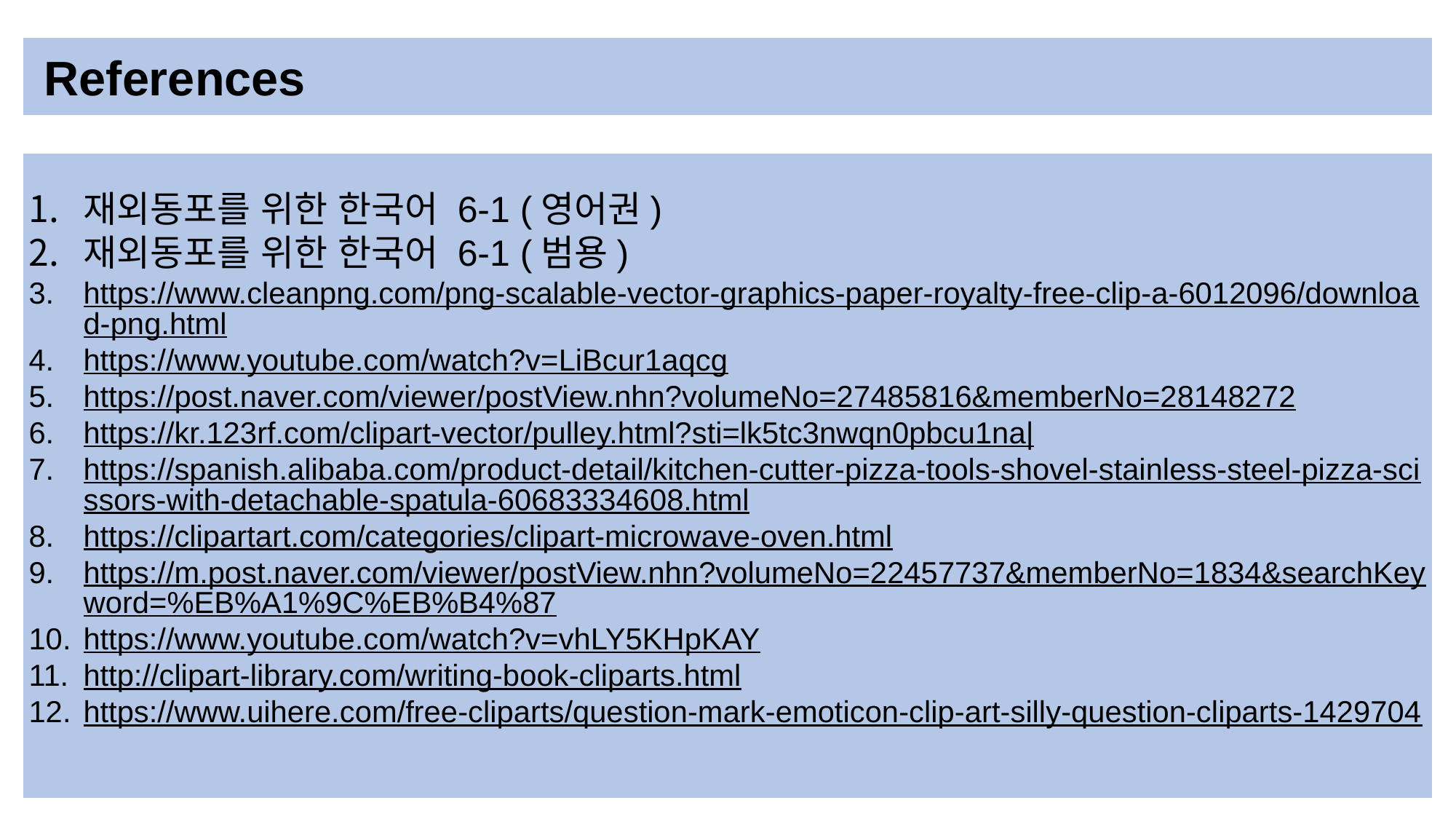

References

재외동포를 위한 한국어 6-1 (영어권)
재외동포를 위한 한국어 6-1 (범용)
https://www.cleanpng.com/png-scalable-vector-graphics-paper-royalty-free-clip-a-6012096/download-png.html
https://www.youtube.com/watch?v=LiBcur1aqcg
https://post.naver.com/viewer/postView.nhn?volumeNo=27485816&memberNo=28148272
https://kr.123rf.com/clipart-vector/pulley.html?sti=lk5tc3nwqn0pbcu1na|
https://spanish.alibaba.com/product-detail/kitchen-cutter-pizza-tools-shovel-stainless-steel-pizza-scissors-with-detachable-spatula-60683334608.html
https://clipartart.com/categories/clipart-microwave-oven.html
https://m.post.naver.com/viewer/postView.nhn?volumeNo=22457737&memberNo=1834&searchKeyword=%EB%A1%9C%EB%B4%87
https://www.youtube.com/watch?v=vhLY5KHpKAY
http://clipart-library.com/writing-book-cliparts.html
https://www.uihere.com/free-cliparts/question-mark-emoticon-clip-art-silly-question-cliparts-1429704